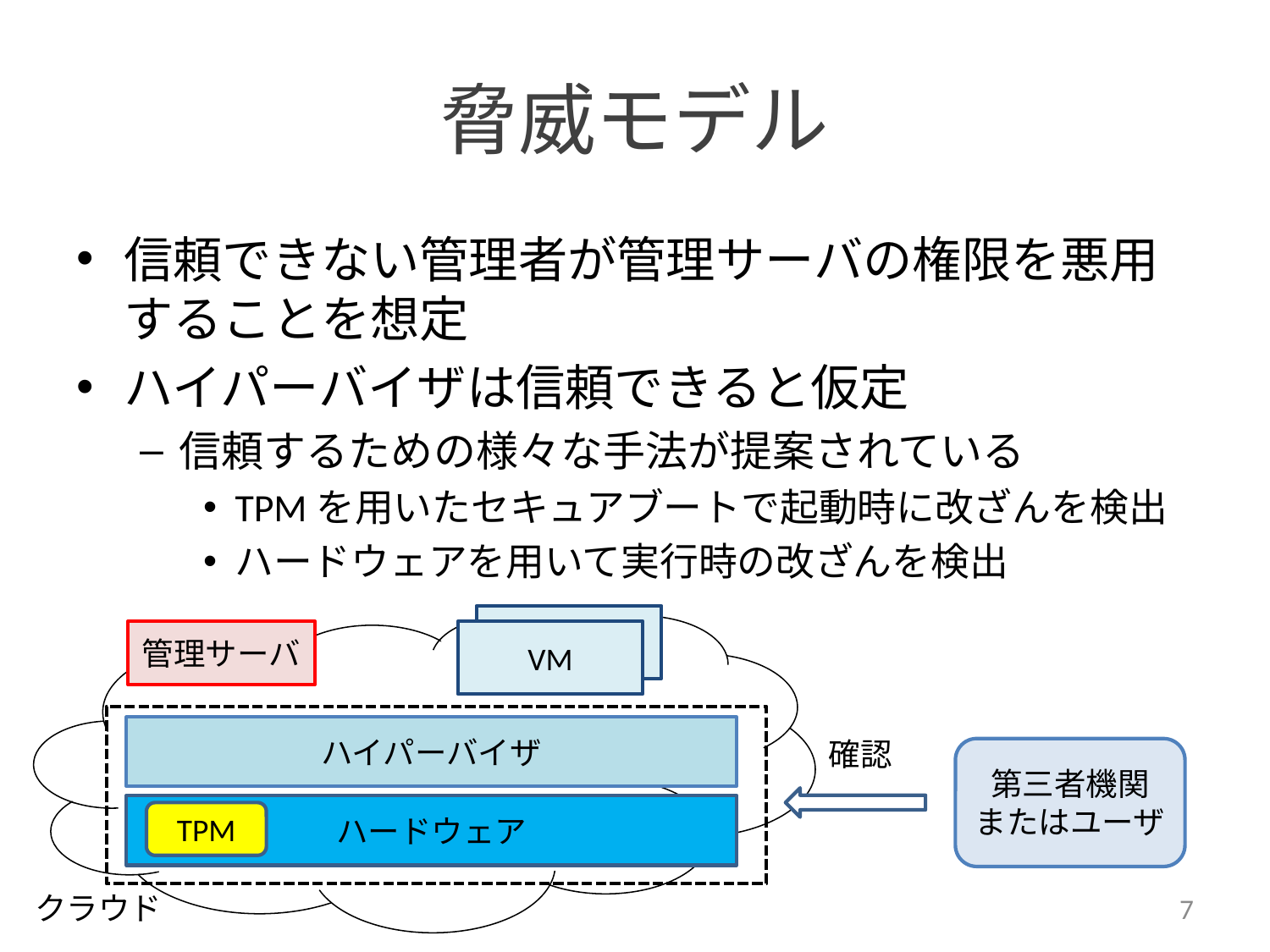

# 脅威モデル
信頼できない管理者が管理サーバの権限を悪用することを想定
ハイパーバイザは信頼できると仮定
信頼するための様々な手法が提案されている
TPMを用いたセキュアブートで起動時に改ざんを検出
ハードウェアを用いて実行時の改ざんを検出
ユーザVM

管理サーバ
VM

ハイパーバイザ
確認
第三者機関
またはユーザ

ハードウェア
TPM
クラウド
7